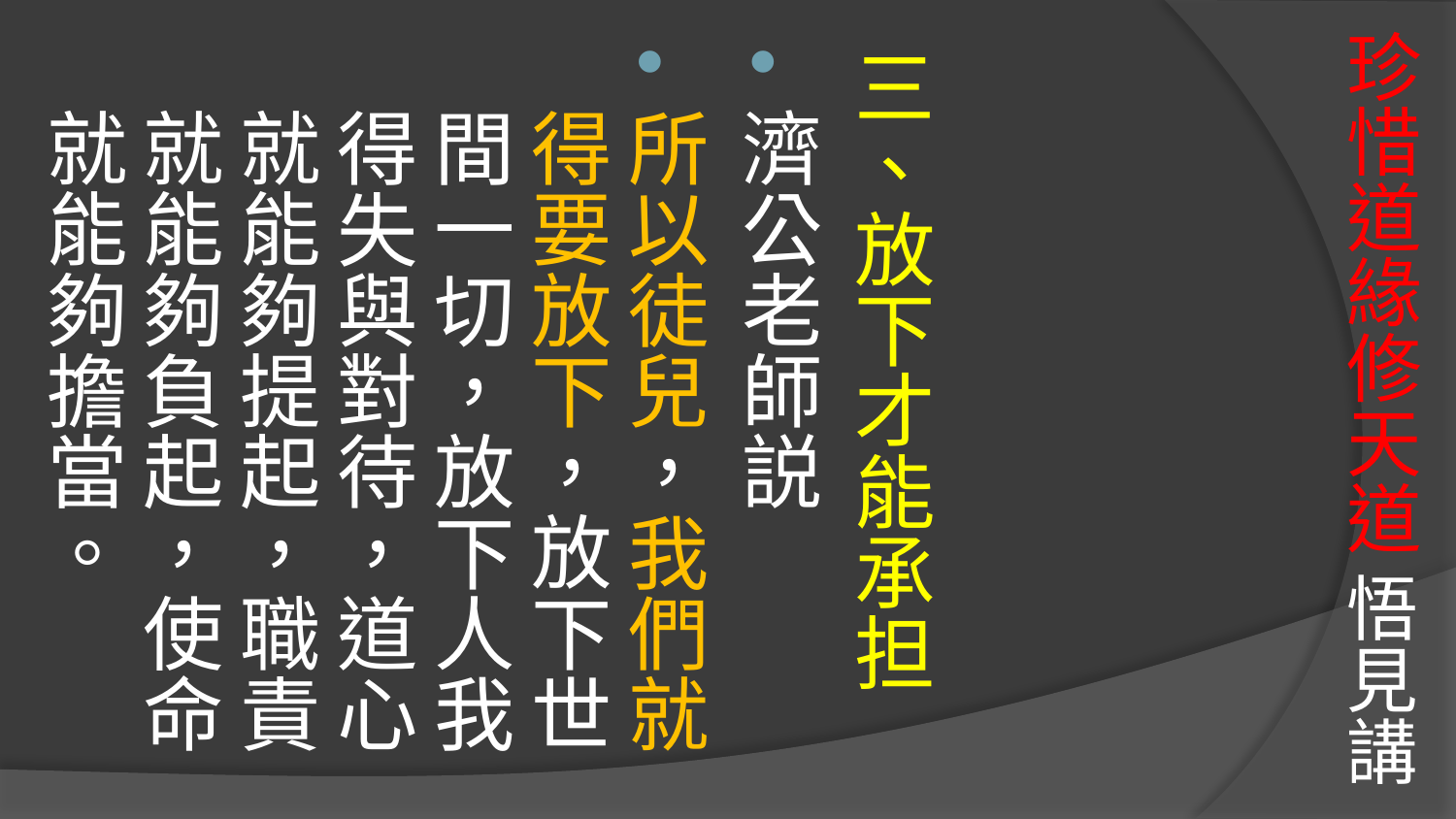

# 珍惜道緣修天道 悟見講
三、放下才能承担
濟公老師説
所以徒兒，我們就得要放下，放下世間一切，放下人我得失與對待，道心就能夠提起，職責就能夠負起，使命就能夠擔當。